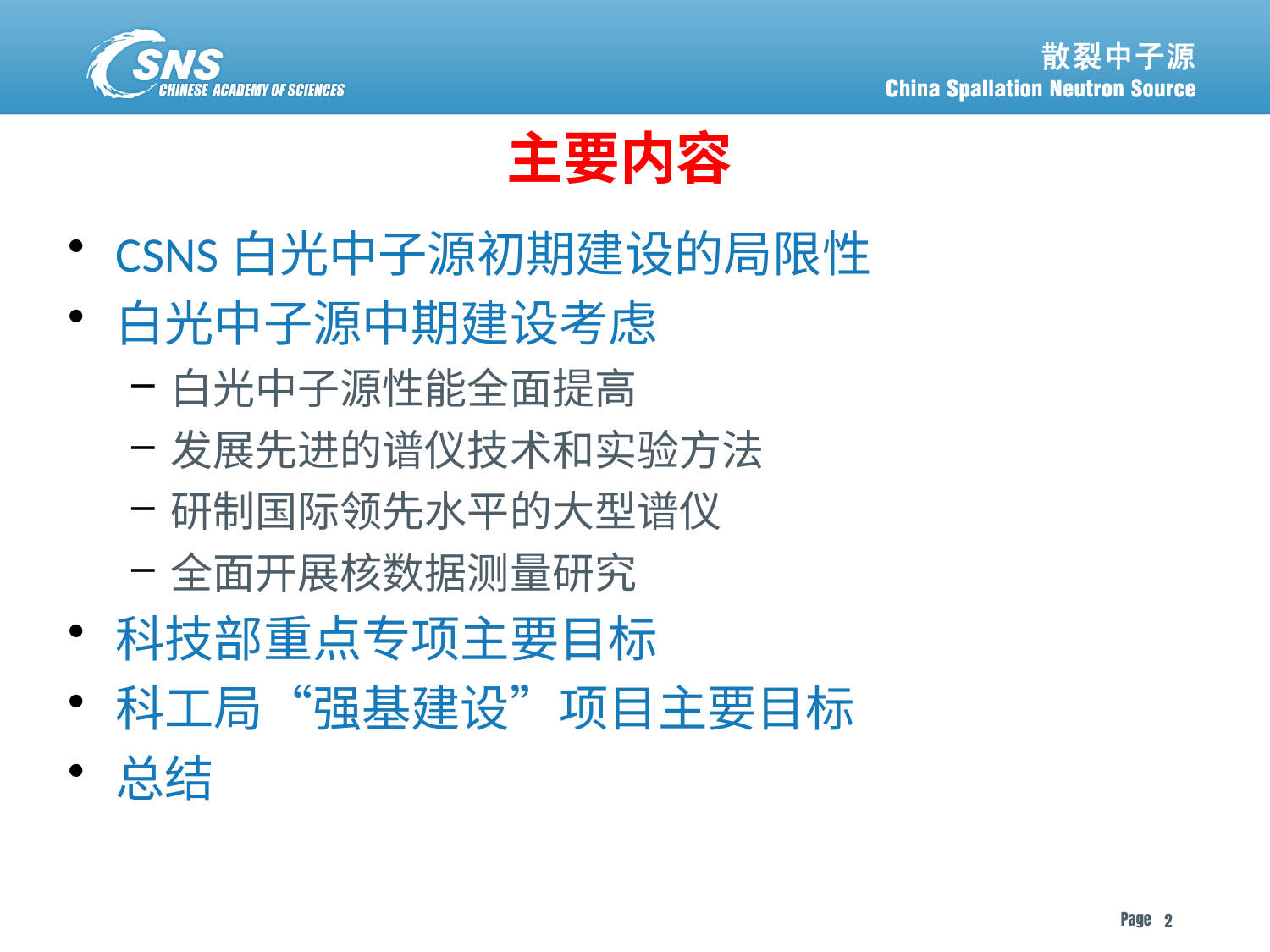

# 主要内容
CSNS白光中子源初期建设的局限性
白光中子源中期建设考虑
白光中子源性能全面提高
发展先进的谱仪技术和实验方法
研制国际领先水平的大型谱仪
全面开展核数据测量研究
科技部重点专项主要目标
科工局“强基建设”项目主要目标
总结
2